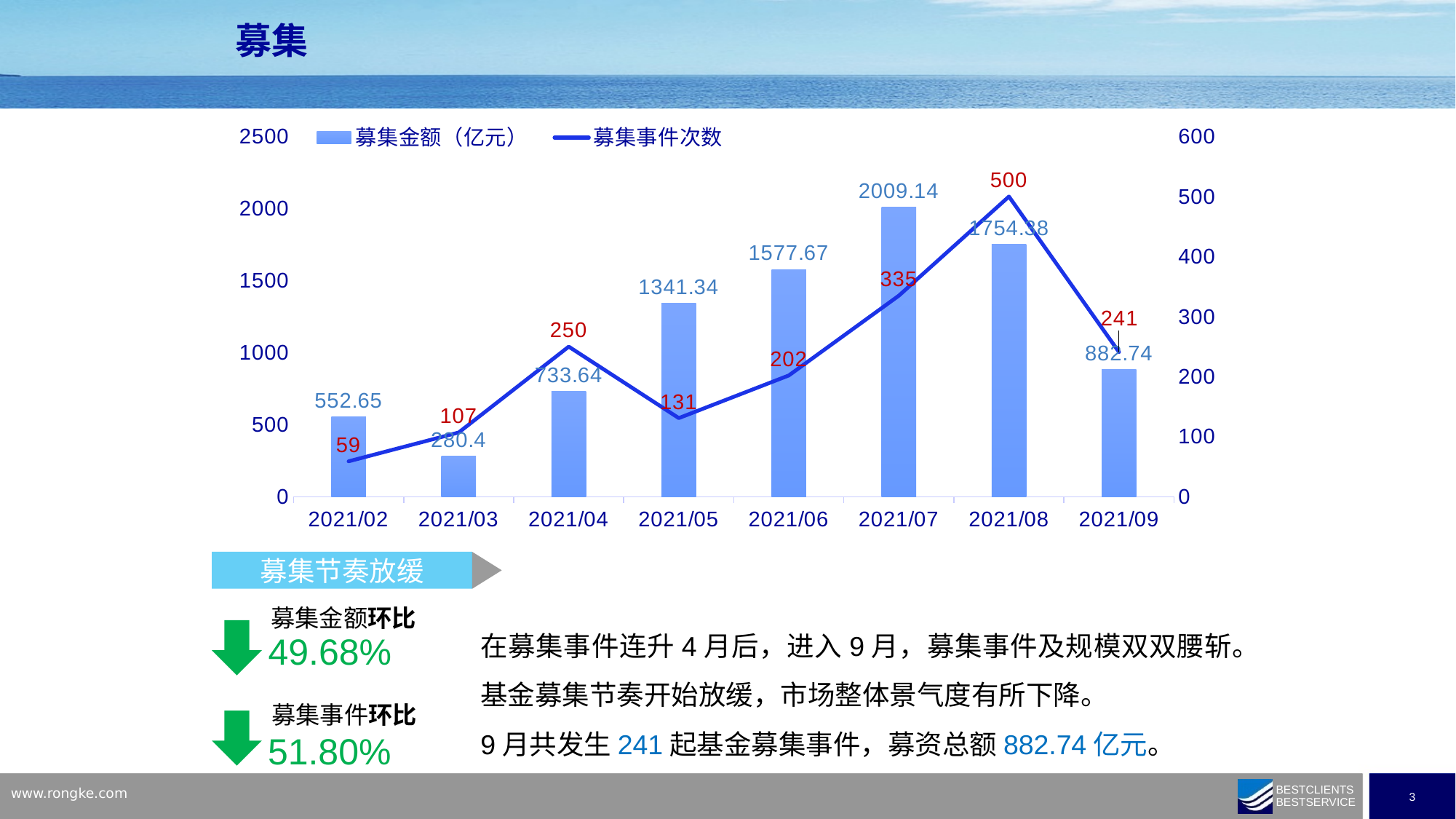

募集

### Chart

| Category | 募集金额（亿元） | 募集事件次数 |
|---|---|---|
| 44440 | 882.74 | 241.0 |
| 44409 | 1754.38 | 500.0 |
| 44378 | 2009.14 | 335.0 |
| 44348 | 1577.67 | 202.0 |
| 44317 | 1341.34 | 131.0 |
| 44287 | 733.64 | 250.0 |
| 44256 | 280.4 | 107.0 |
| 44228 | 552.65 | 59.0 |
募集节奏放缓

募集金额环比
在募集事件连升4月后，进入9月，募集事件及规模双双腰斩。基金募集节奏开始放缓，市场整体景气度有所下降。
9月共发生241起基金募集事件，募资总额882.74亿元。

49.68%
募集事件环比

51.80%